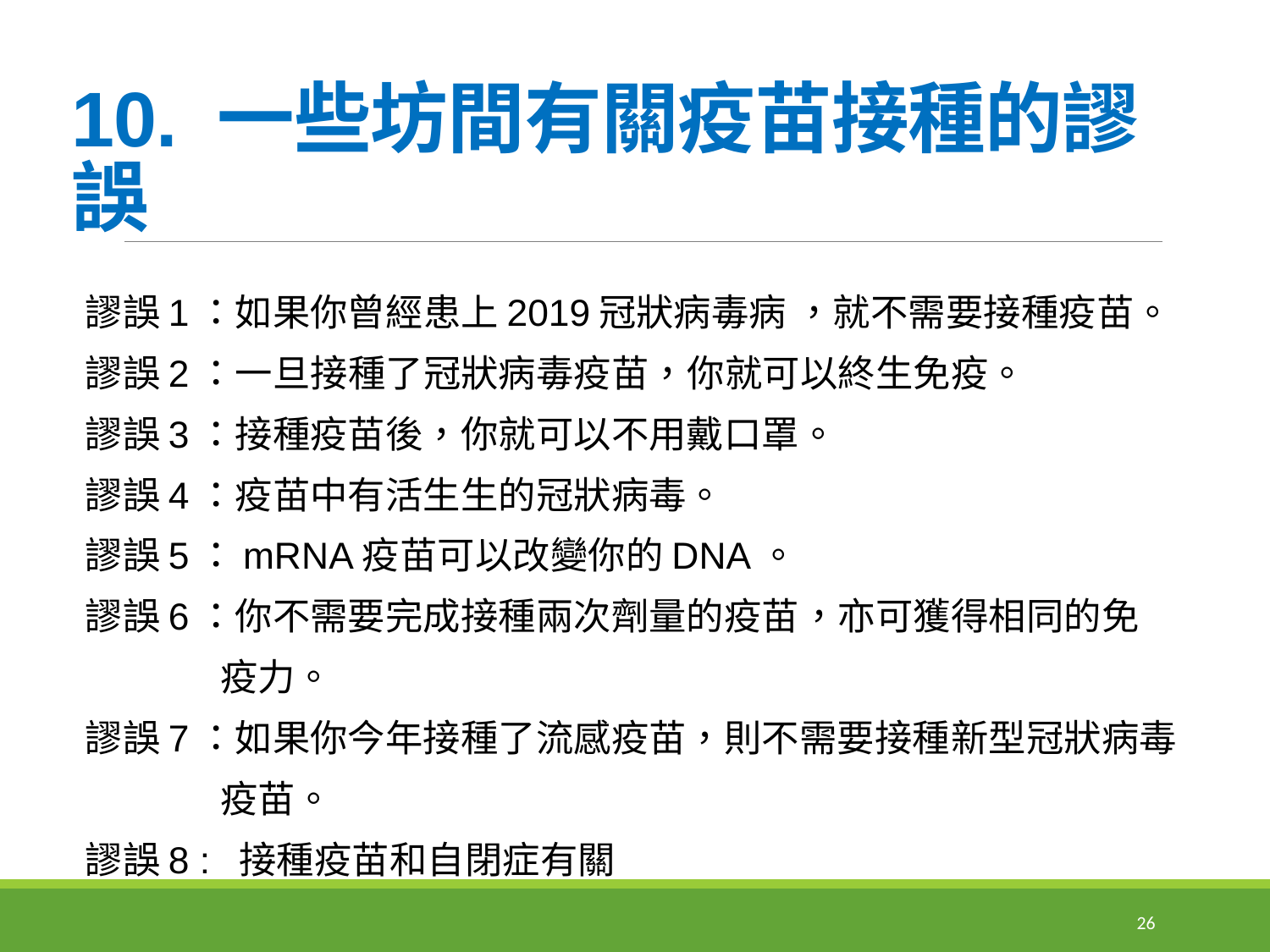

# 10. 一些坊間有關疫苗接種的謬誤
謬誤1：如果你曾經患上2019冠狀病毒病 ，就不需要接種疫苗。
謬誤2：一旦接種了冠狀病毒疫苗，你就可以終生免疫。
謬誤3：接種疫苗後，你就可以不用戴口罩。
謬誤4：疫苗中有活生生的冠狀病毒。
謬誤5：mRNA疫苗可以改變你的DNA。
謬誤6：你不需要完成接種兩次劑量的疫苗，亦可獲得相同的免
               疫力。
謬誤7：如果你今年接種了流感疫苗，則不需要接種新型冠狀病毒
               疫苗。
謬誤8 :  接種疫苗和自閉症有關

26